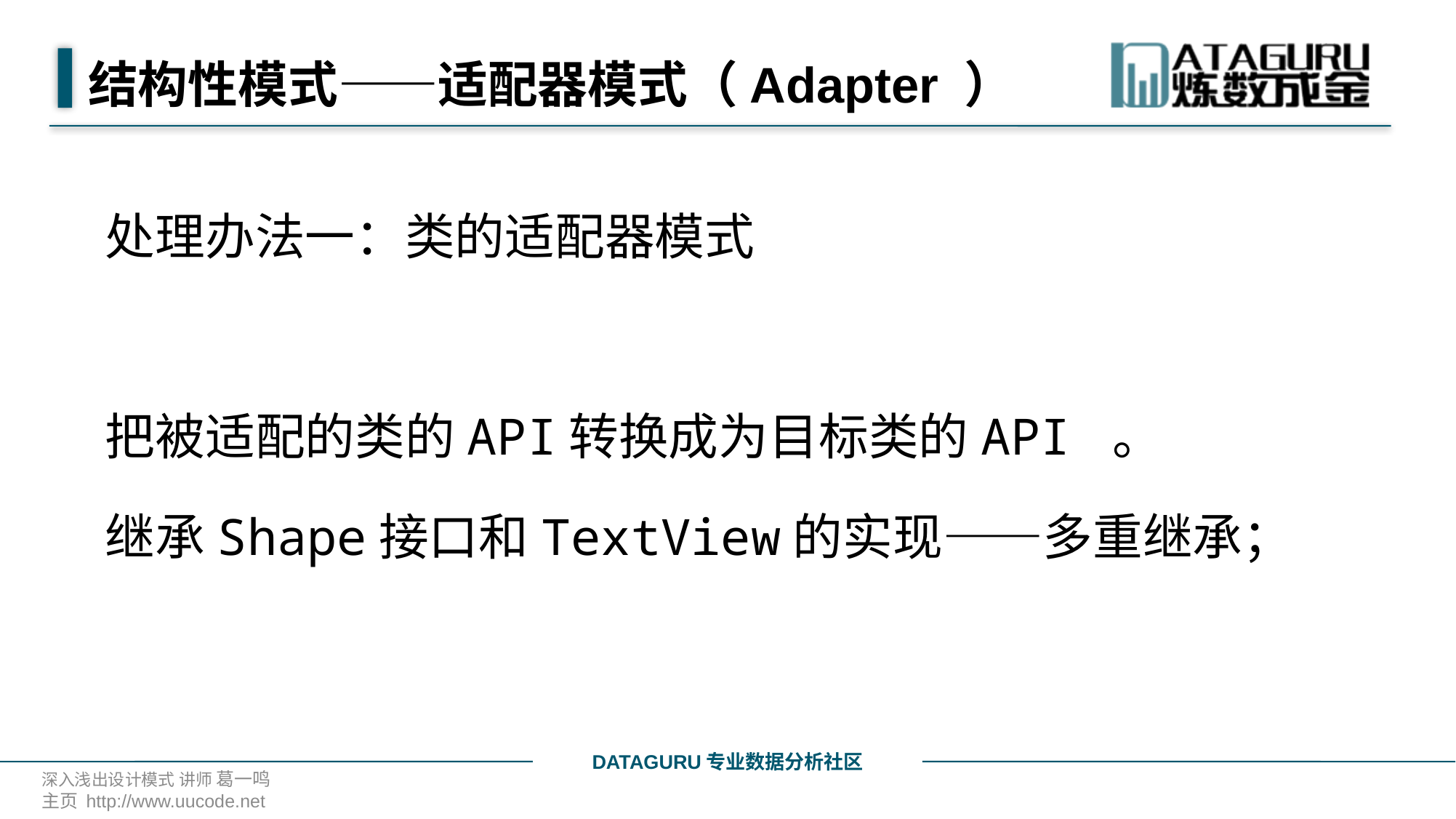

# 结构性模式——适配器模式（Adapter ）
处理办法一：类的适配器模式

把被适配的类的API转换成为目标类的API 。
继承Shape接口和TextView的实现——多重继承；